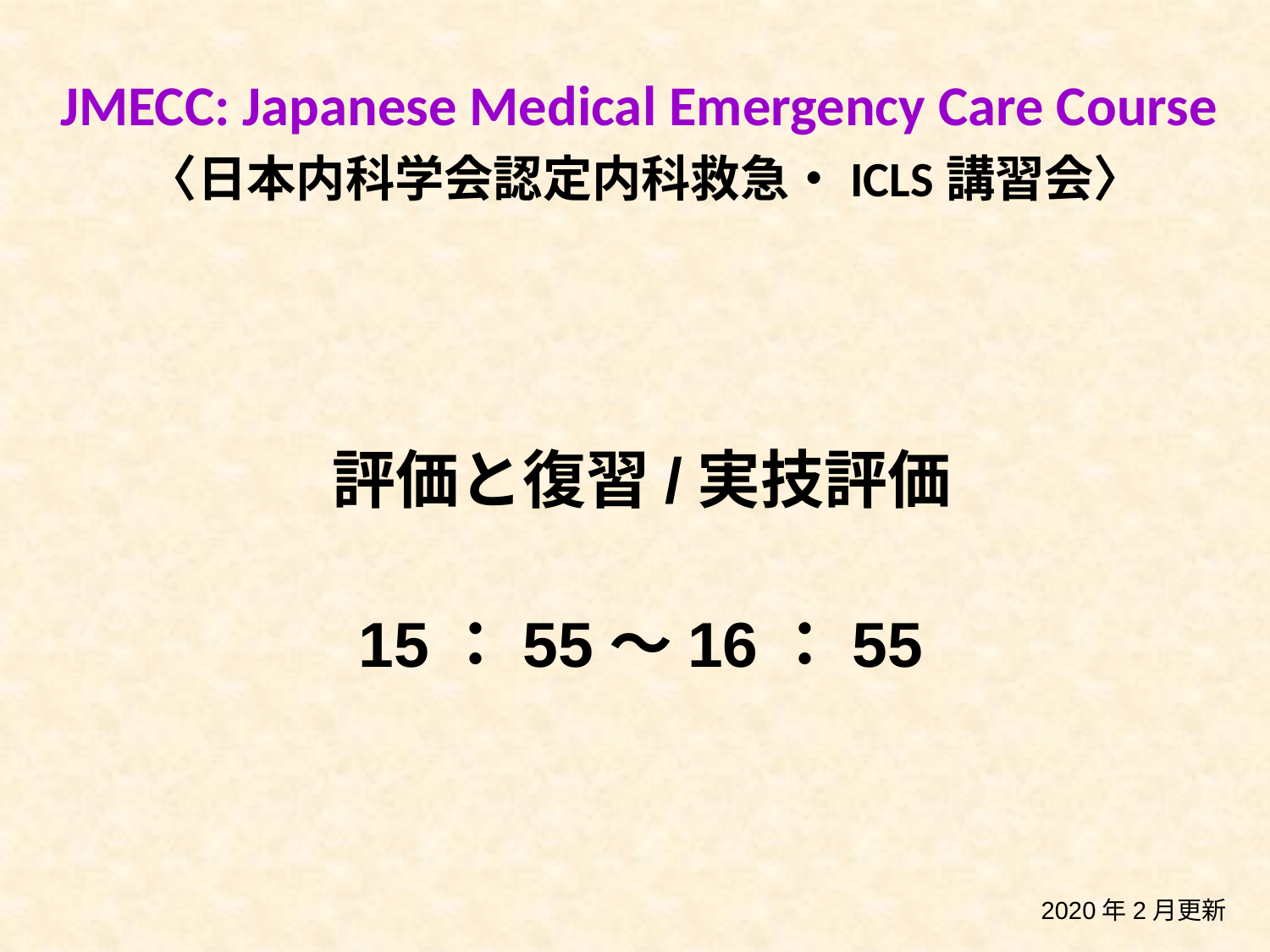

JMECC: Japanese Medical Emergency Care Course
〈日本内科学会認定内科救急・ICLS講習会〉

評価と復習/実技評価
15：55～16：55
2020年2月更新